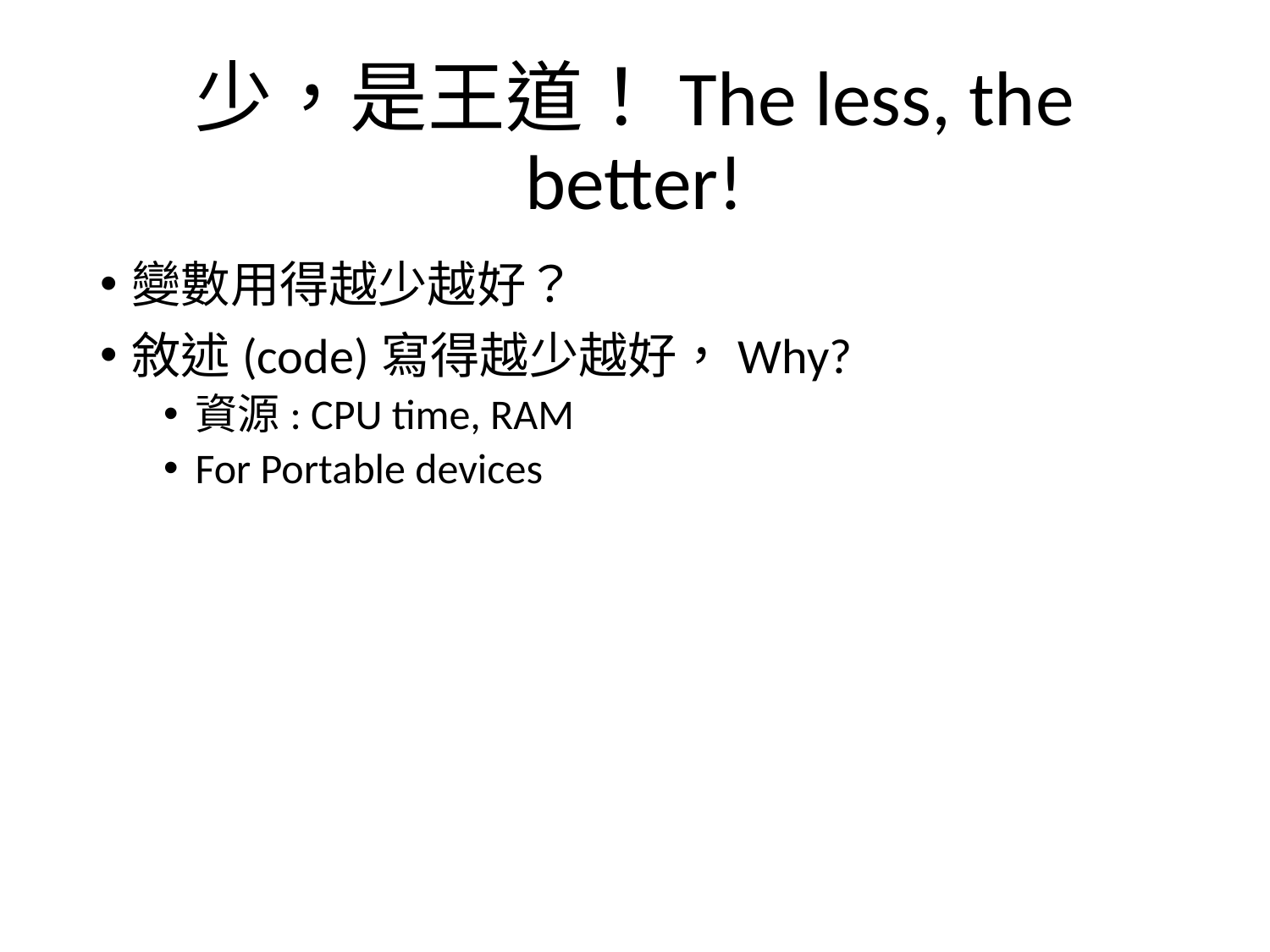

# 少，是王道！The less, the better!
變數用得越少越好？
敘述(code)寫得越少越好，Why?
資源: CPU time, RAM
For Portable devices